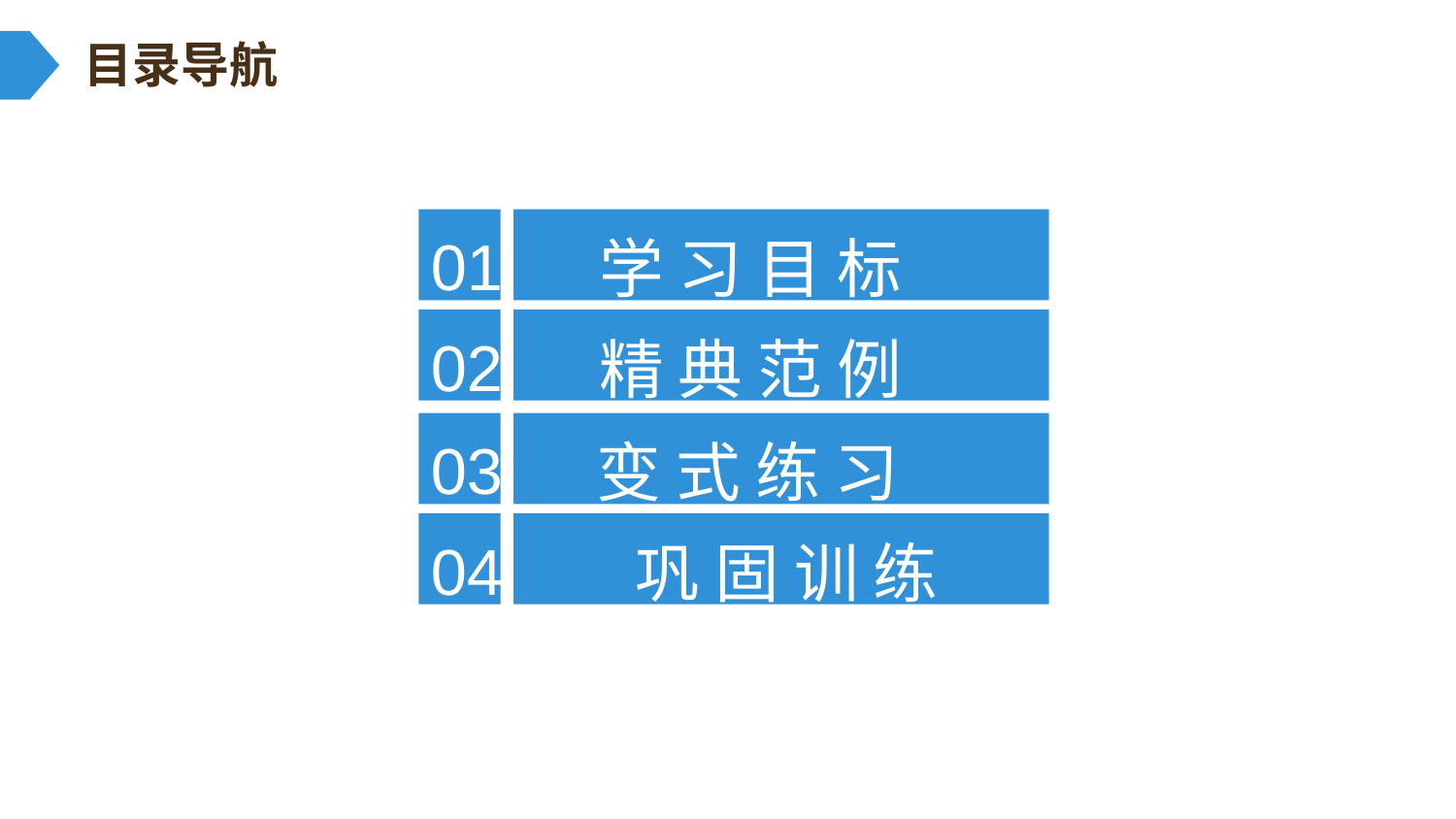

目录导航

学 习 目 标

01

精 典 范 例

02

变 式 练 习

03

巩 固 训 练

04